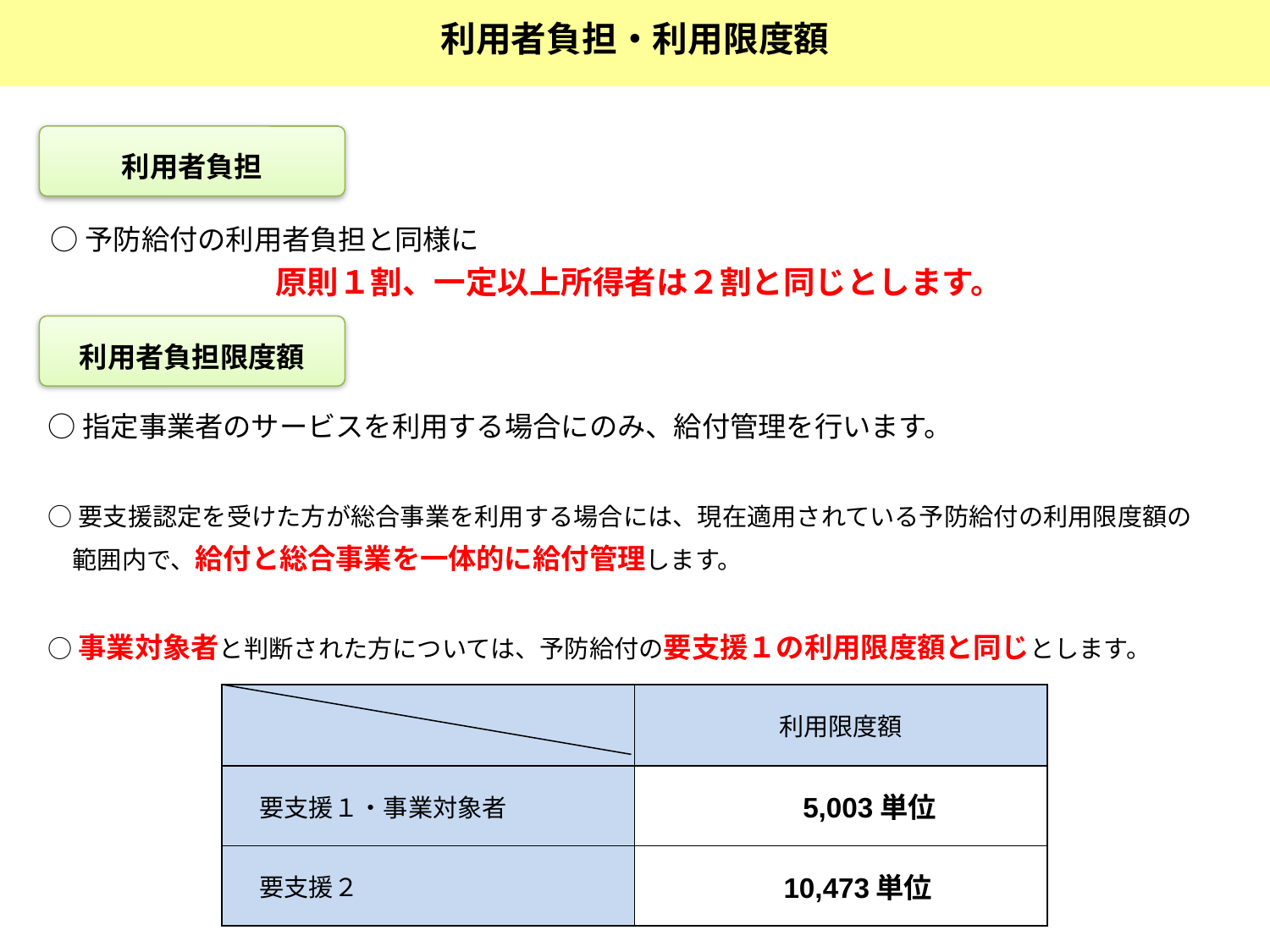

利用者負担・利用限度額
利用者負担
○予防給付の利用者負担と同様に
　　　　　　　　原則１割、一定以上所得者は２割と同じとします。
利用者負担限度額
○指定事業者のサービスを利用する場合にのみ、給付管理を行います。

○要支援認定を受けた方が総合事業を利用する場合には、現在適用されている予防給付の利用限度額の
　範囲内で、給付と総合事業を一体的に給付管理します。

○事業対象者と判断された方については、予防給付の要支援１の利用限度額と同じとします。
|  | 利用限度額 |
| --- | --- |
| 要支援１・事業対象者 | 5,003単位 |
| 要支援２ | 10,473単位 |